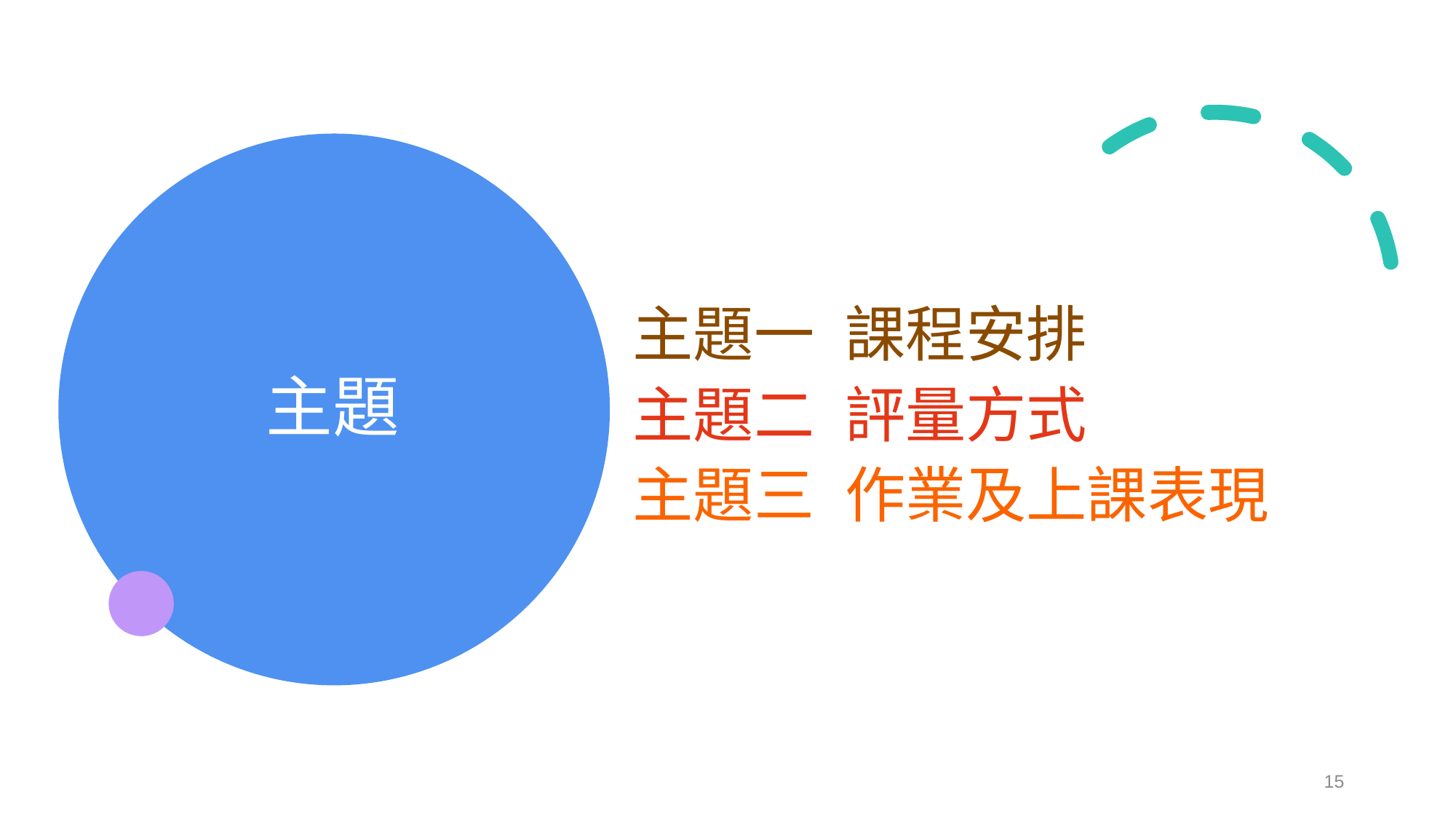

# 主題
主題一 課程安排
主題二 評量方式
主題三 作業及上課表現
15